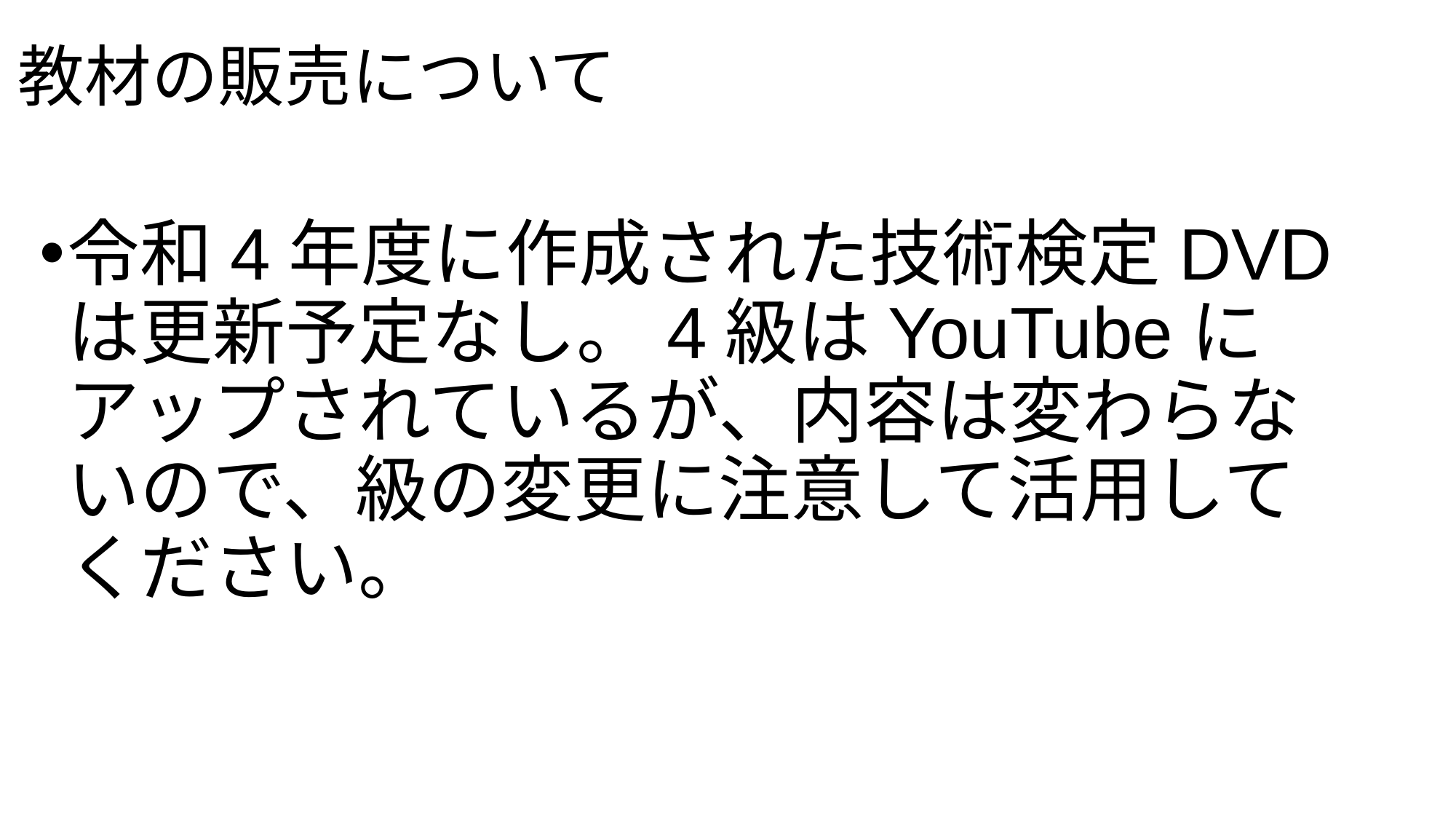

# 教材の販売について
令和4年度に作成された技術検定DVDは更新予定なし。4級はYouTubeにアップされているが、内容は変わらないので、級の変更に注意して活用してください。